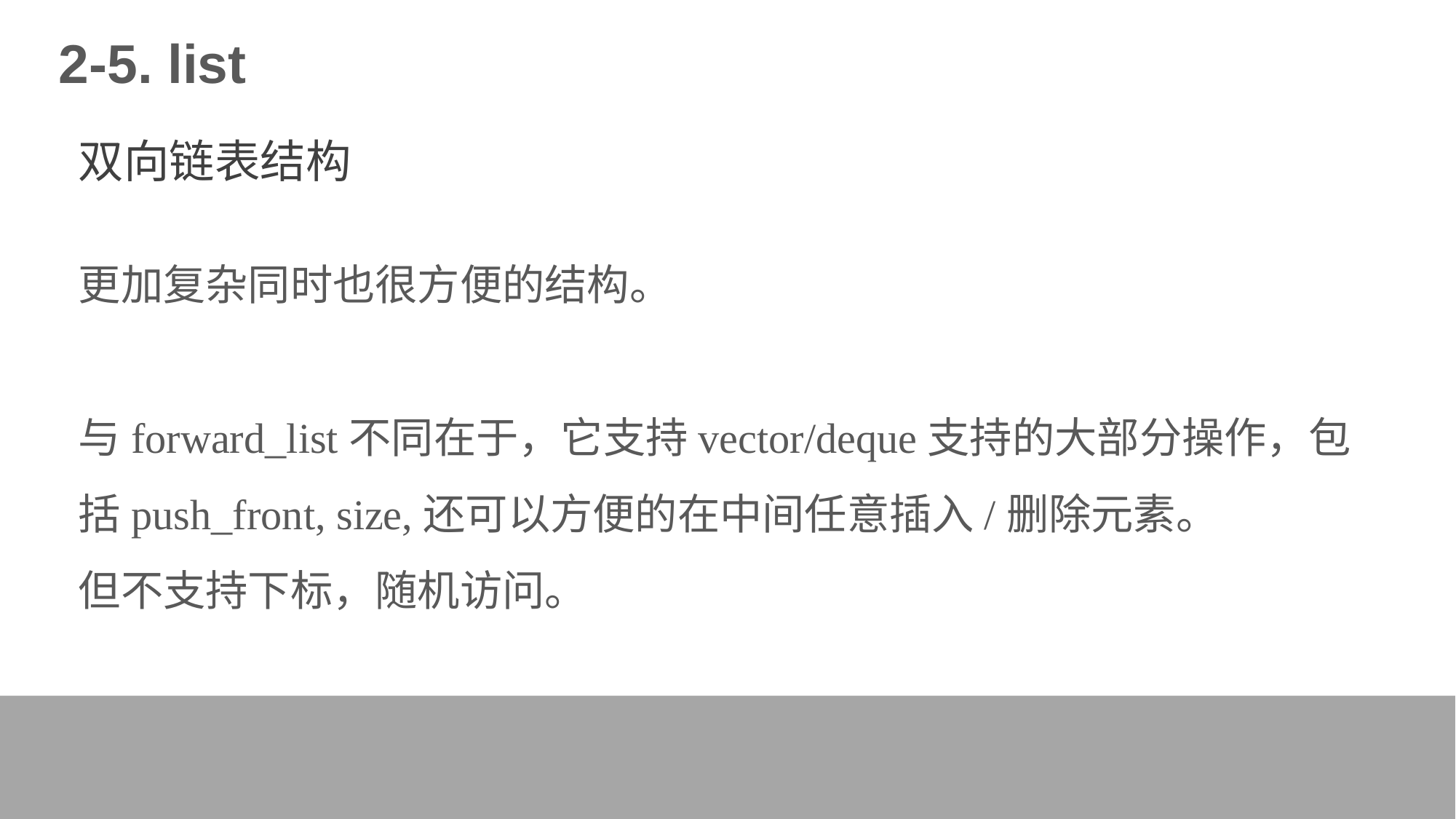

2-5. list
双向链表结构
更加复杂同时也很方便的结构。

与forward_list不同在于，它支持vector/deque支持的大部分操作，包括push_front, size,还可以方便的在中间任意插入/删除元素。
但不支持下标，随机访问。